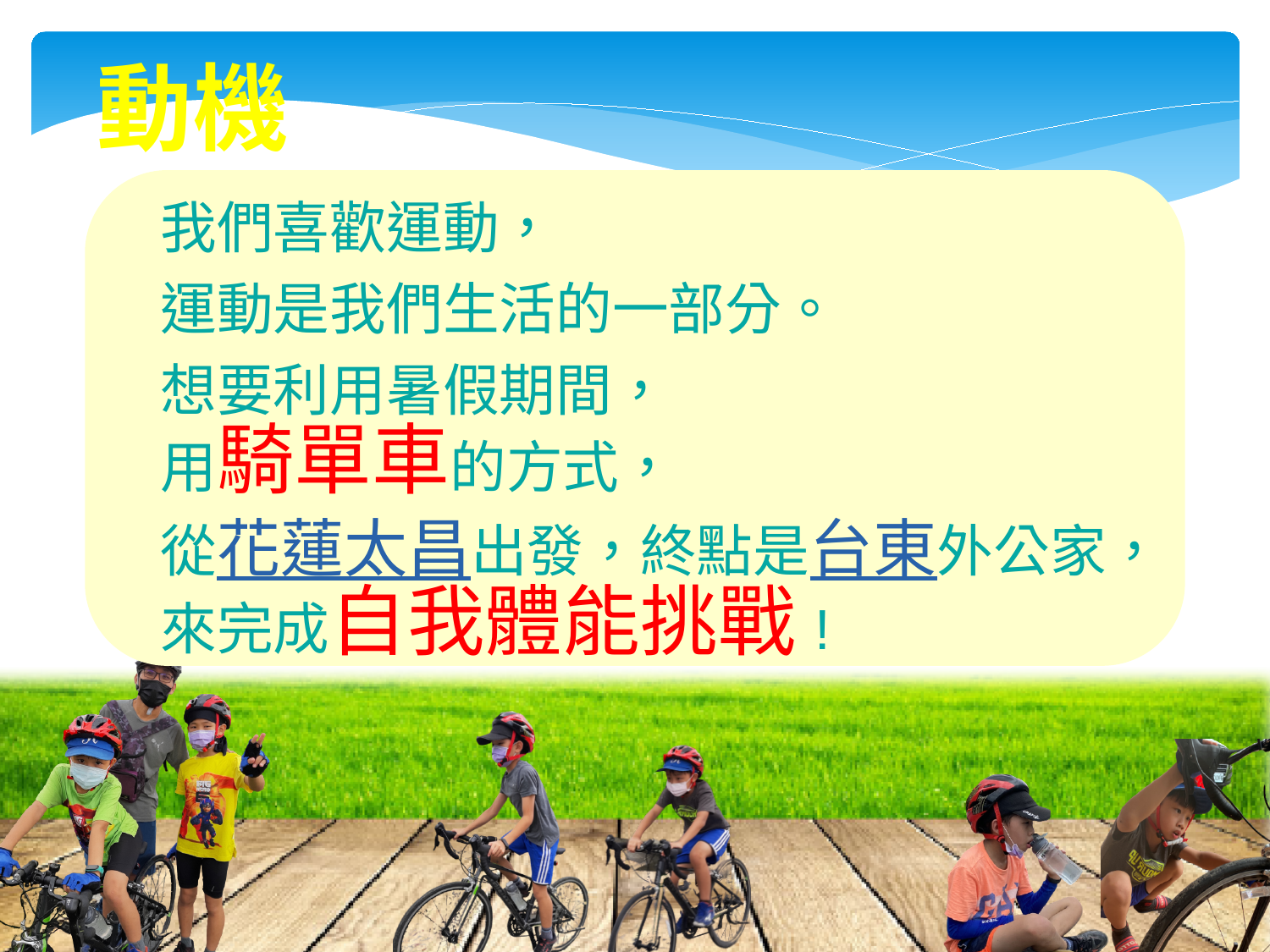

動機

我們喜歡運動，
運動是我們生活的一部分。
想要利用暑假期間，
用騎單車的方式，
從花蓮太昌出發，終點是台東外公家，
來完成自我體能挑戰!